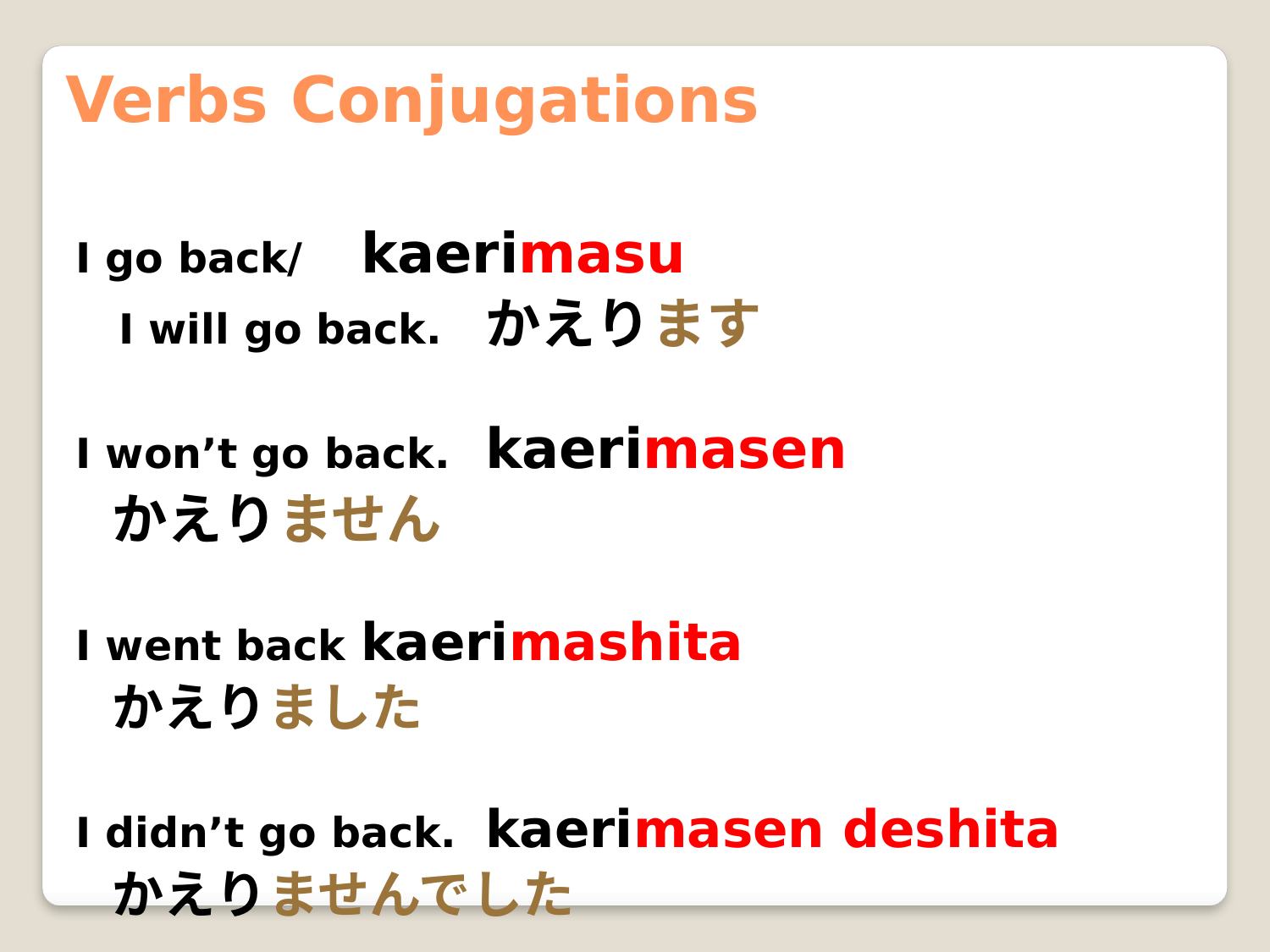

Verbs Conjugations
I go back/			kaerimasu
   I will go back.		かえります

I won’t go back.	kaerimasen
					かえりません

I went back		kaerimashita
					かえりました

I didn’t go back.	kaerimasen deshita
					かえりませんでした